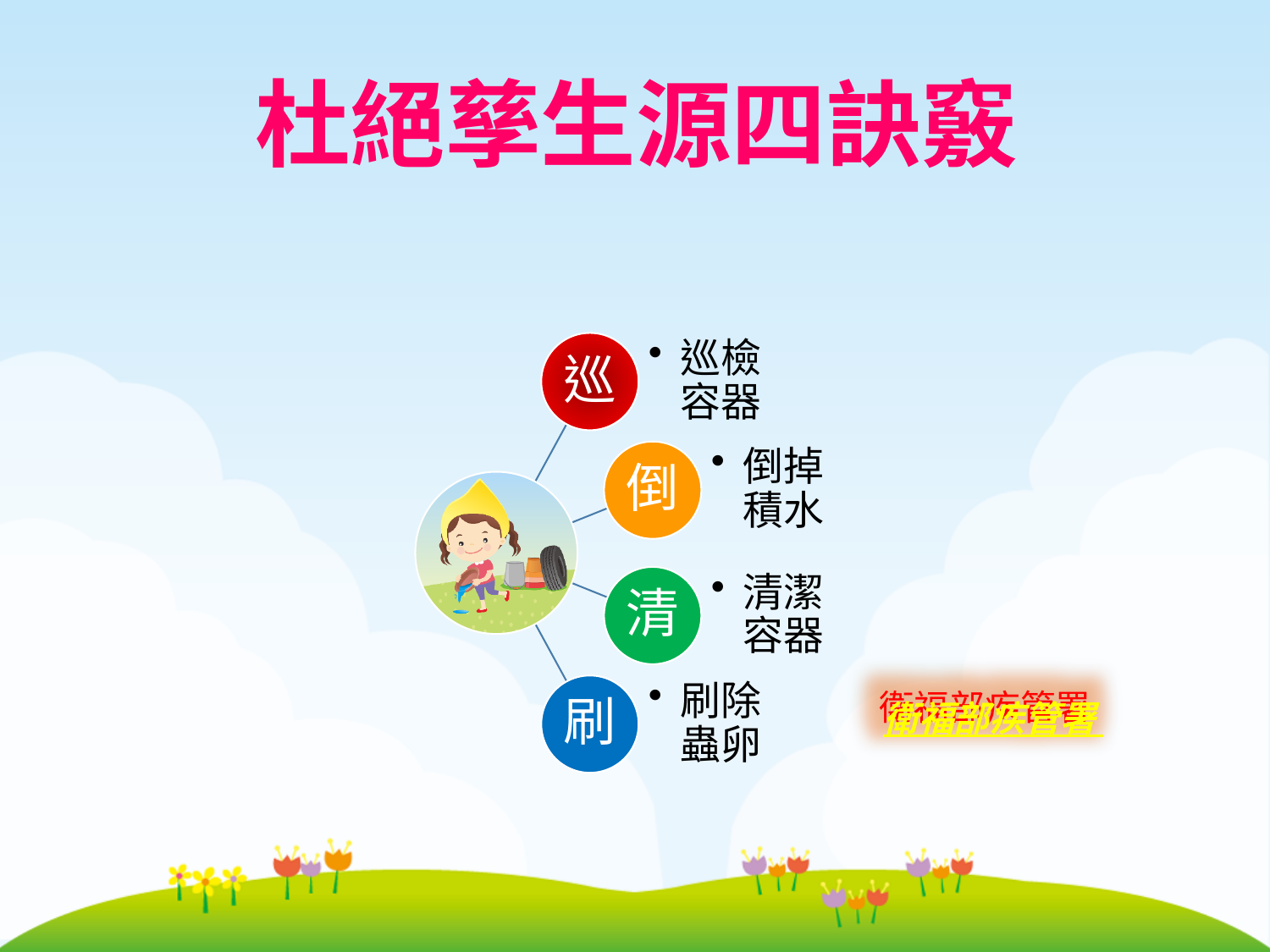

杜絕孳生源四訣竅
巡
巡檢容器
倒
倒掉積水
清
清潔容器
刷
刷除蟲卵
衛福部疾管署

衛福部疾管署